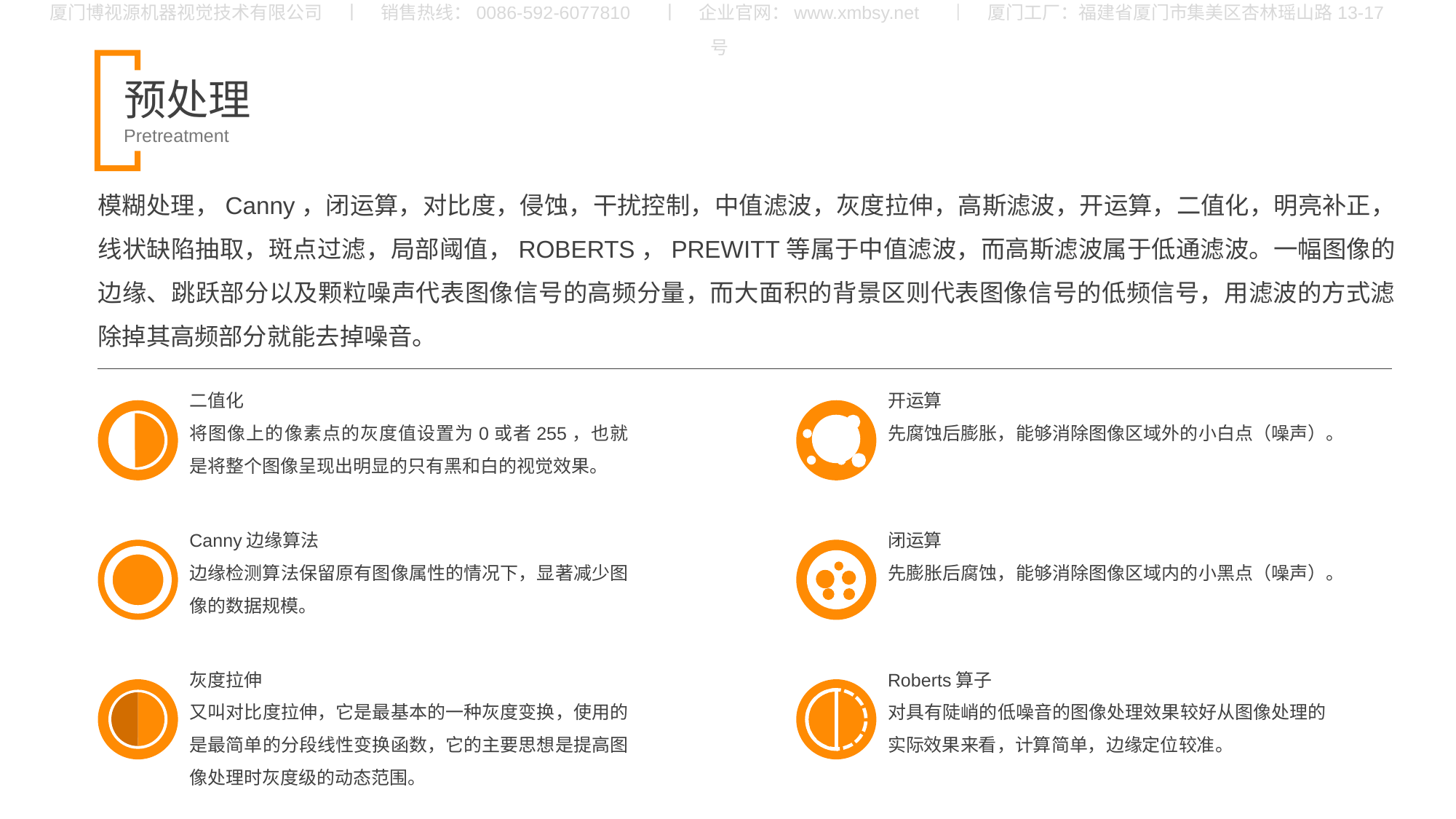

模糊处理，Canny，闭运算，对比度，侵蚀，干扰控制，中值滤波，灰度拉伸，高斯滤波，开运算，二值化，明亮补正，线状缺陷抽取，斑点过滤，局部阈值，ROBERTS，PREWITT等属于中值滤波，而高斯滤波属于低通滤波。一幅图像的边缘、跳跃部分以及颗粒噪声代表图像信号的高频分量，而大面积的背景区则代表图像信号的低频信号，用滤波的方式滤除掉其高频部分就能去掉噪音。
二值化
将图像上的像素点的灰度值设置为0或者255，也就是将整个图像呈现出明显的只有黑和白的视觉效果。

开运算
先腐蚀后膨胀，能够消除图像区域外的小白点（噪声）。

Canny边缘算法
边缘检测算法保留原有图像属性的情况下，显著减少图像的数据规模。

闭运算
先膨胀后腐蚀，能够消除图像区域内的小黑点（噪声）。

灰度拉伸
又叫对比度拉伸，它是最基本的一种灰度变换，使用的是最简单的分段线性变换函数，它的主要思想是提高图像处理时灰度级的动态范围。

Roberts算子
对具有陡峭的低噪音的图像处理效果较好从图像处理的实际效果来看，计算简单，边缘定位较准。